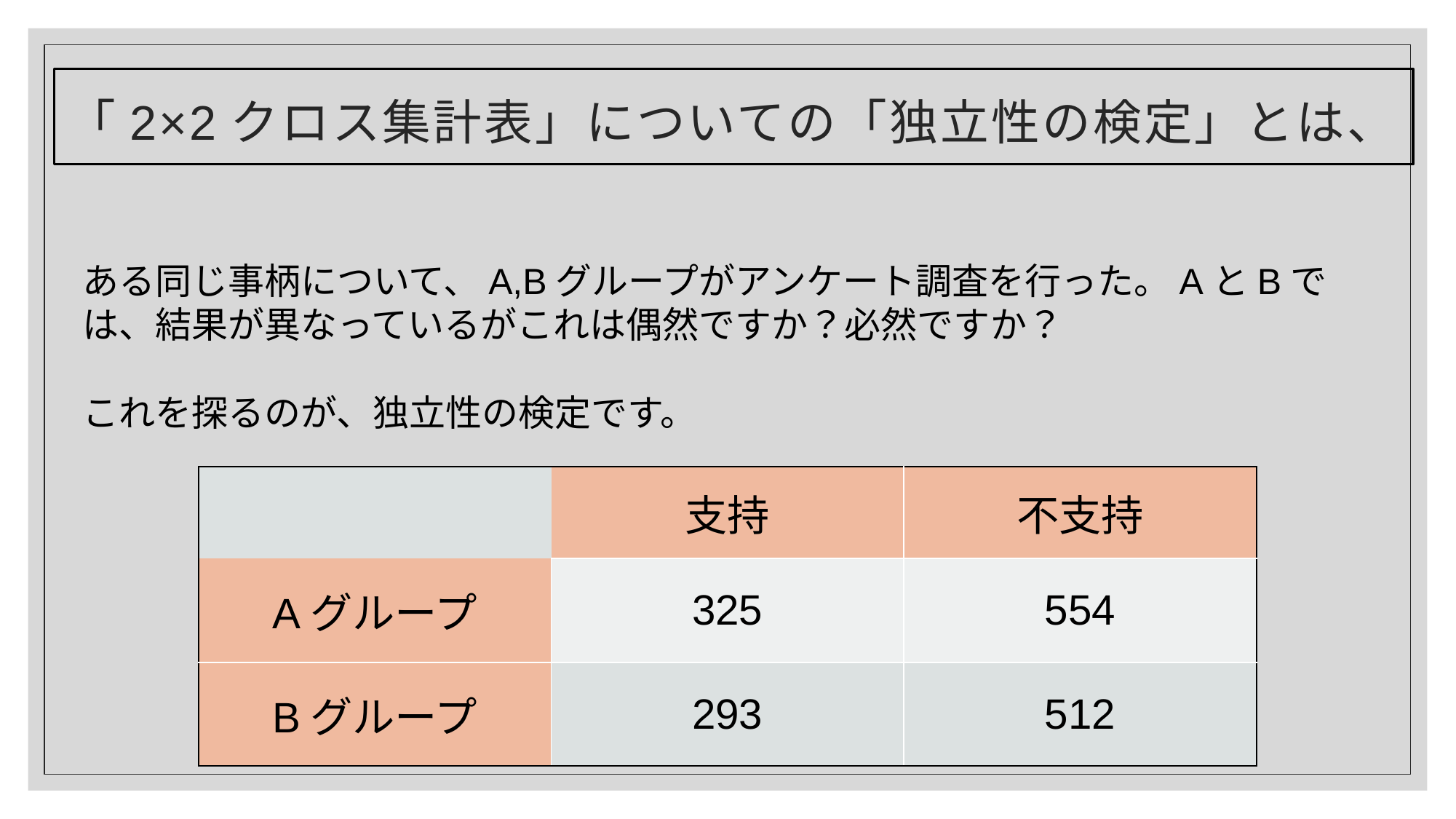

# 「2×2クロス集計表」についての「独立性の検定」とは、
ある同じ事柄について、A,Bグループがアンケート調査を行った。AとBでは、結果が異なっているがこれは偶然ですか？必然ですか？

これを探るのが、独立性の検定です。
|  | 支持 | 不支持 |
| --- | --- | --- |
| Aグループ | 325 | 554 |
| Bグループ | 293 | 512 |